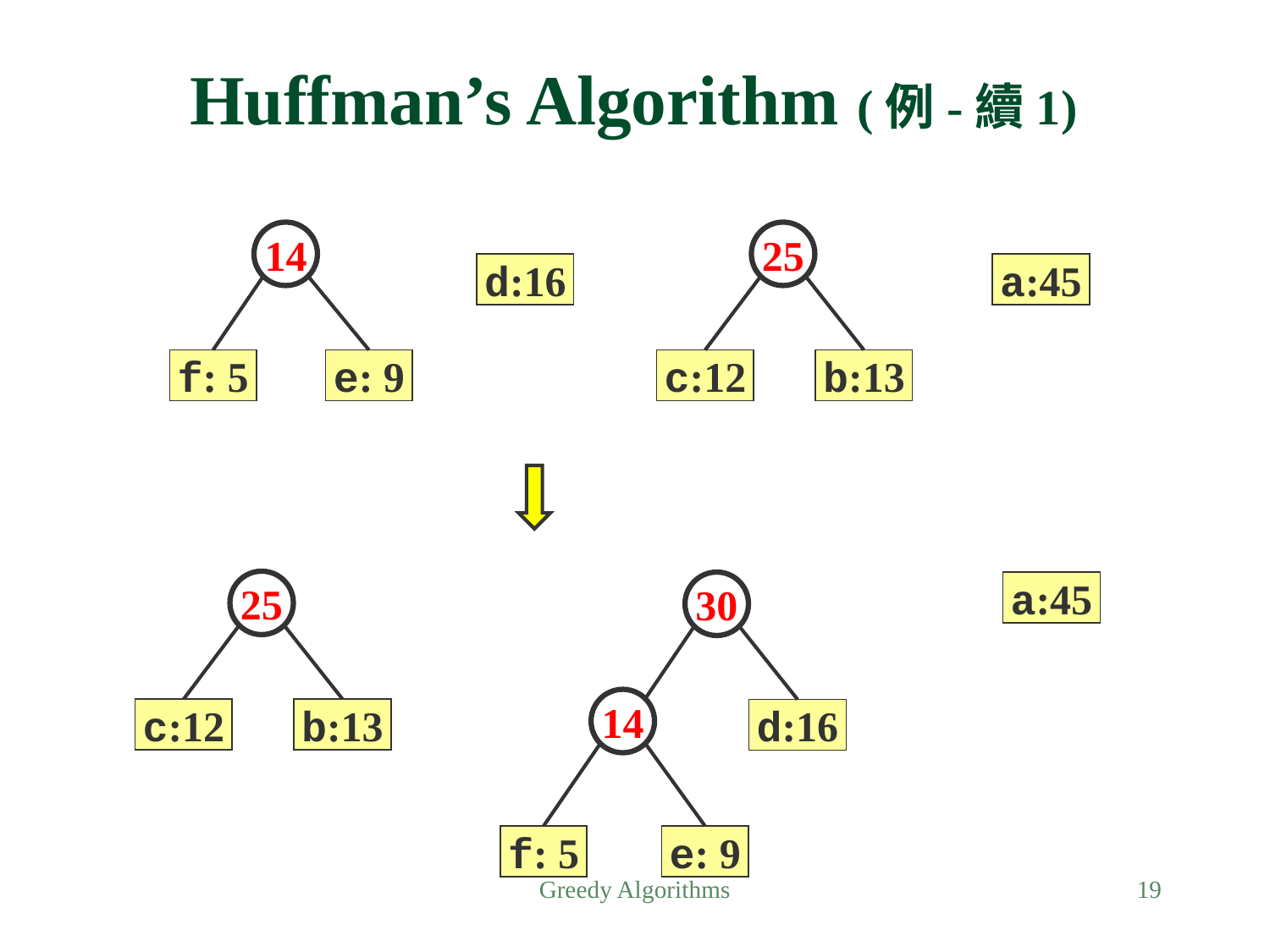

Huffman’s Algorithm (例-續1)
14
25
d:16
a:45
f: 5
e: 9
c:12
b:13

25
30
a:45
14
c:12
b:13
d:16
f: 5
e: 9
Greedy Algorithms
19